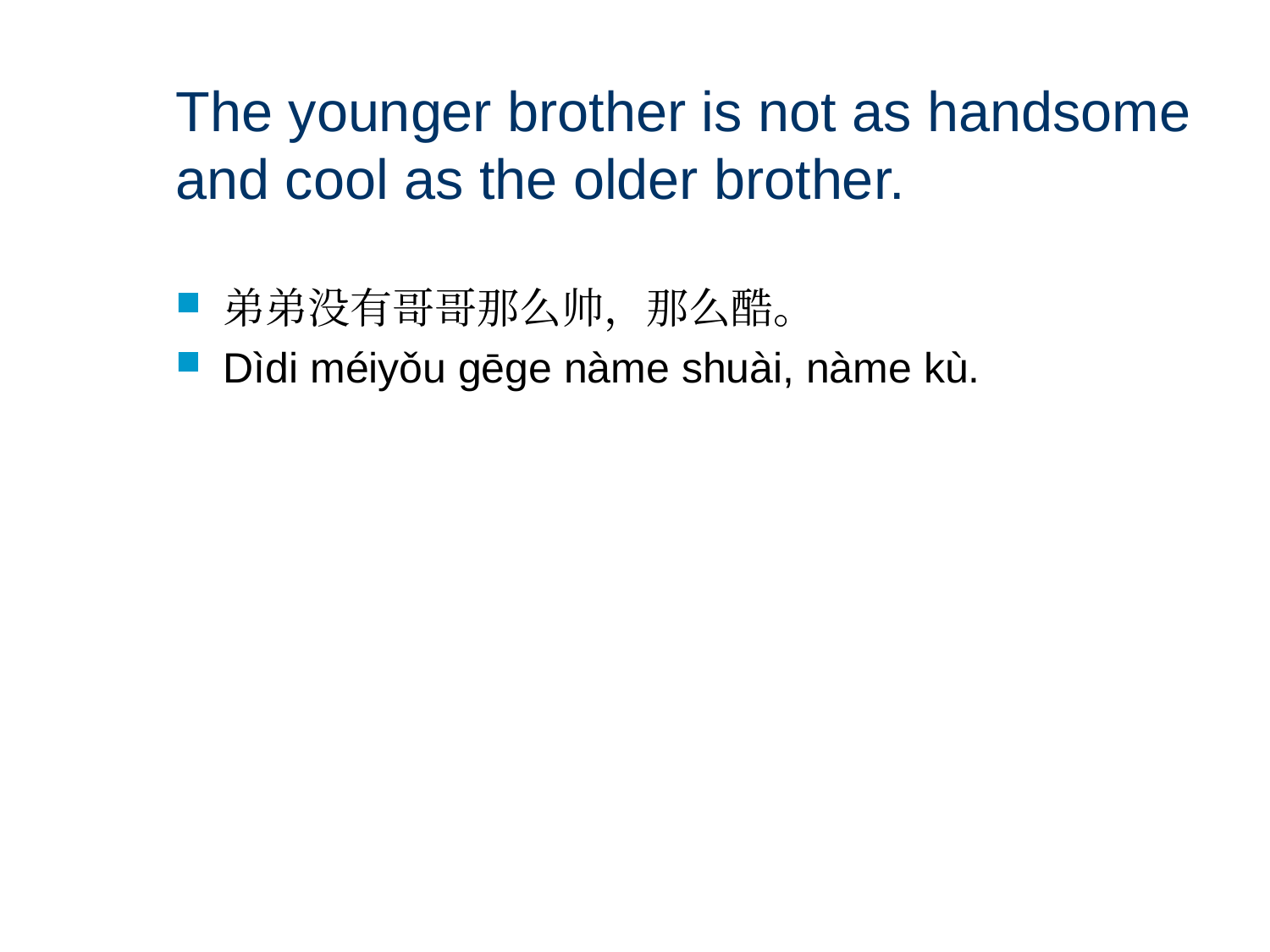

# The younger brother is not as handsome and cool as the older brother.
弟弟没有哥哥那么帅，那么酷。
Dìdi méiyǒu gēge nàme shuài, nàme kù.